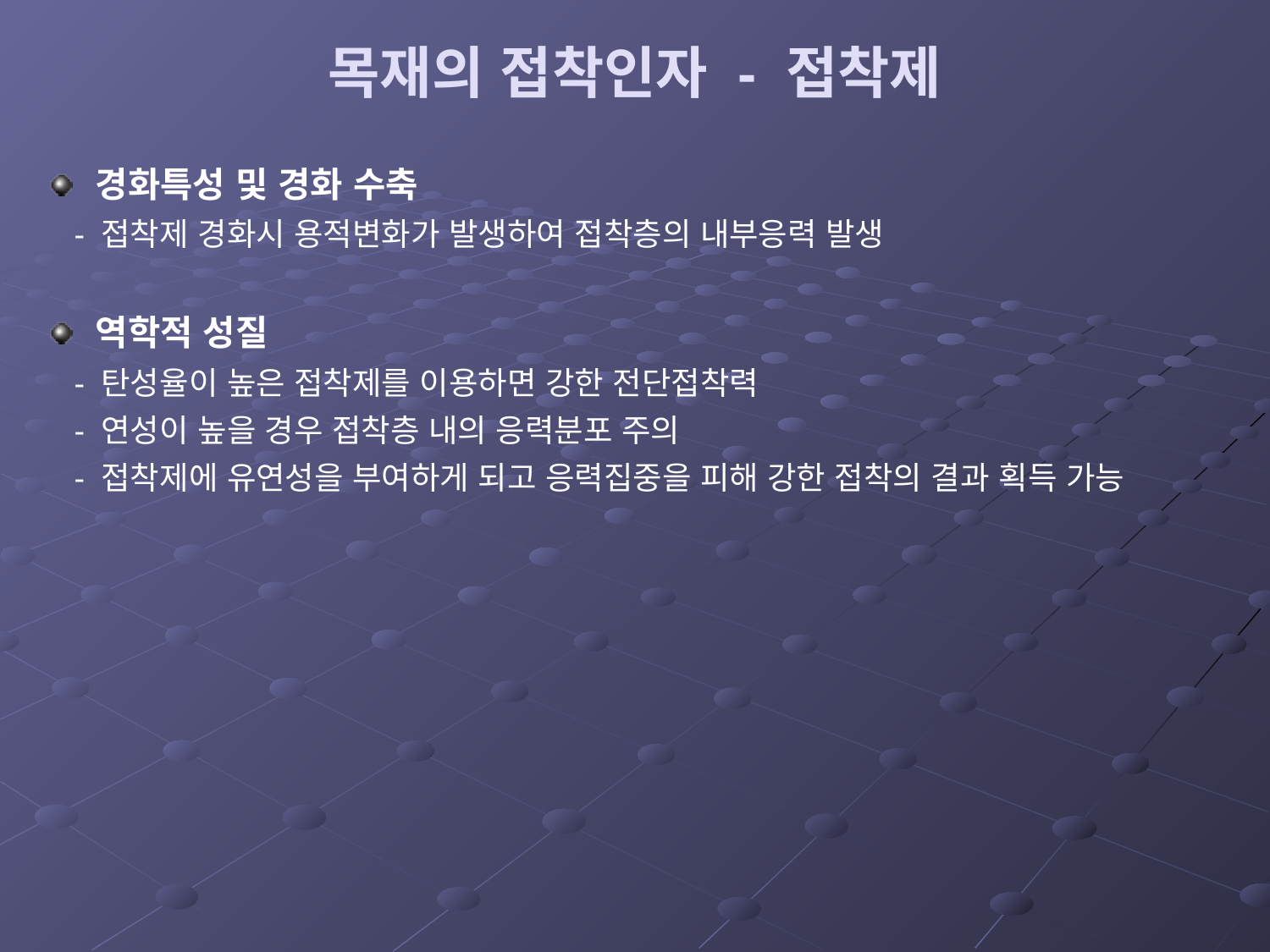

# 목재의 접착인자 - 접착제
경화특성 및 경화 수축
   - 접착제 경화시 용적변화가 발생하여 접착층의 내부응력 발생

역학적 성질
   - 탄성율이 높은 접착제를 이용하면 강한 전단접착력
   - 연성이 높을 경우 접착층 내의 응력분포 주의
   - 접착제에 유연성을 부여하게 되고 응력집중을 피해 강한 접착의 결과 획득 가능